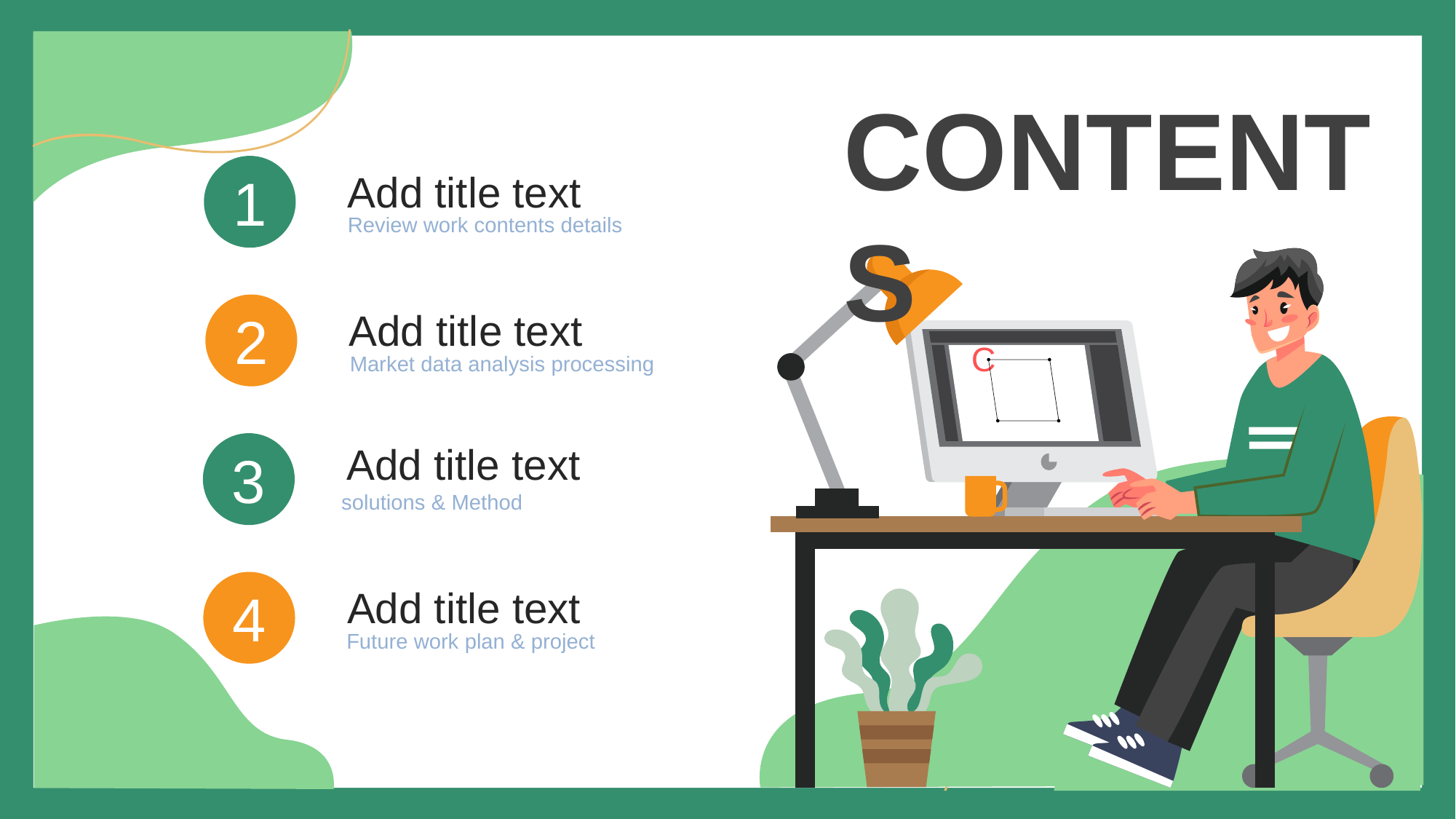

行业PPT模板http://www.1ppt.com/hangye/
CONTENTS
1
Add title text
Review work contents details

C

2
Add title text
Market data analysis processing
Add title text
3
solutions & Method

4
Add title text
Future work plan & project